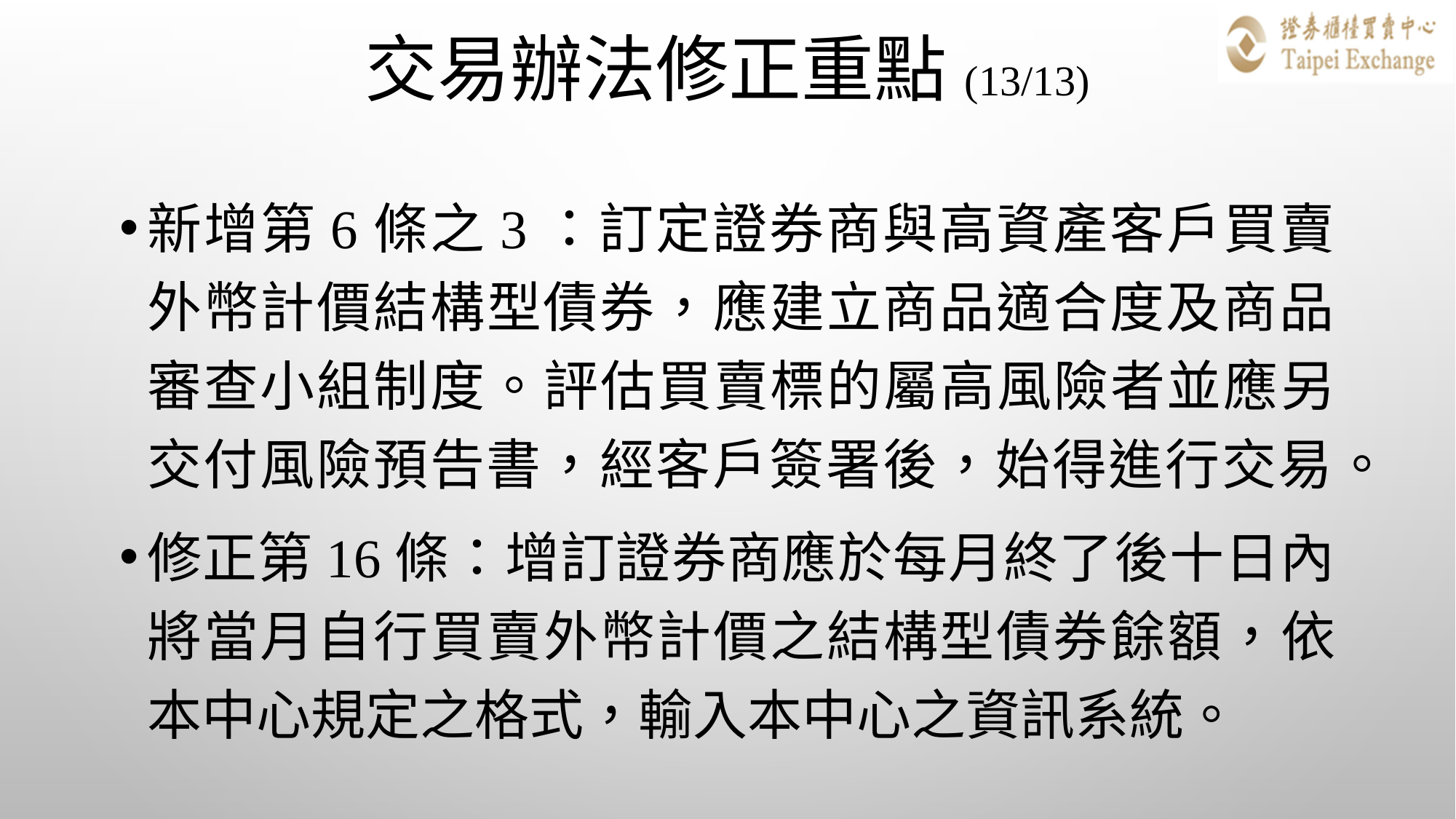

# 交易辦法修正重點(13/13)
新增第6條之3：訂定證券商與高資產客戶買賣外幣計價結構型債券，應建立商品適合度及商品審查小組制度。評估買賣標的屬高風險者並應另交付風險預告書，經客戶簽署後，始得進行交易。
修正第16條：增訂證券商應於每月終了後十日內將當月自行買賣外幣計價之結構型債券餘額，依本中心規定之格式，輸入本中心之資訊系統。